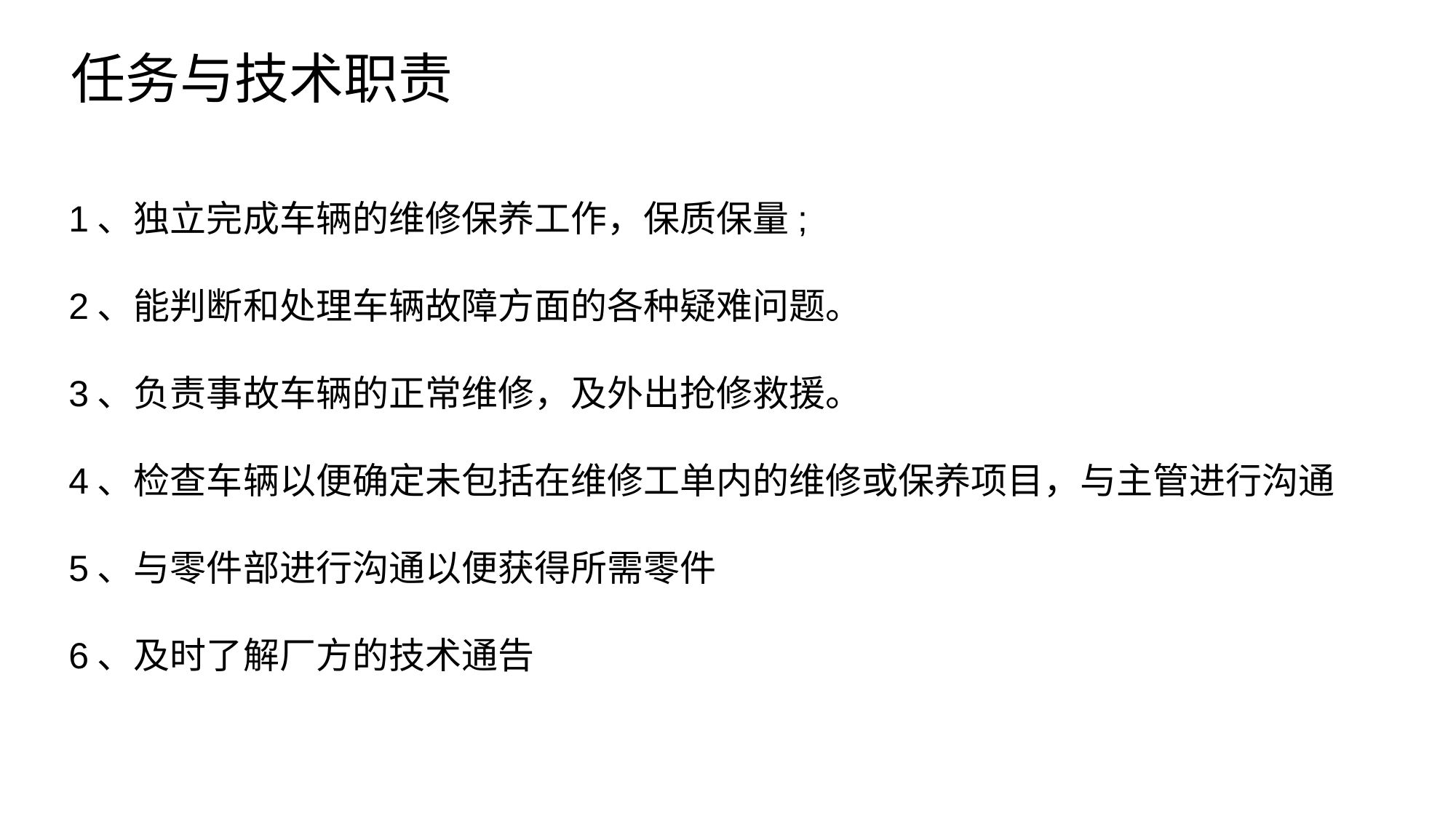

任务与技术职责
1、独立完成车辆的维修保养工作，保质保量;

2、能判断和处理车辆故障方面的各种疑难问题。

3、负责事故车辆的正常维修，及外出抢修救援。

4、检查车辆以便确定未包括在维修工单内的维修或保养项目，与主管进行沟通

5、与零件部进行沟通以便获得所需零件

6、及时了解厂方的技术通告